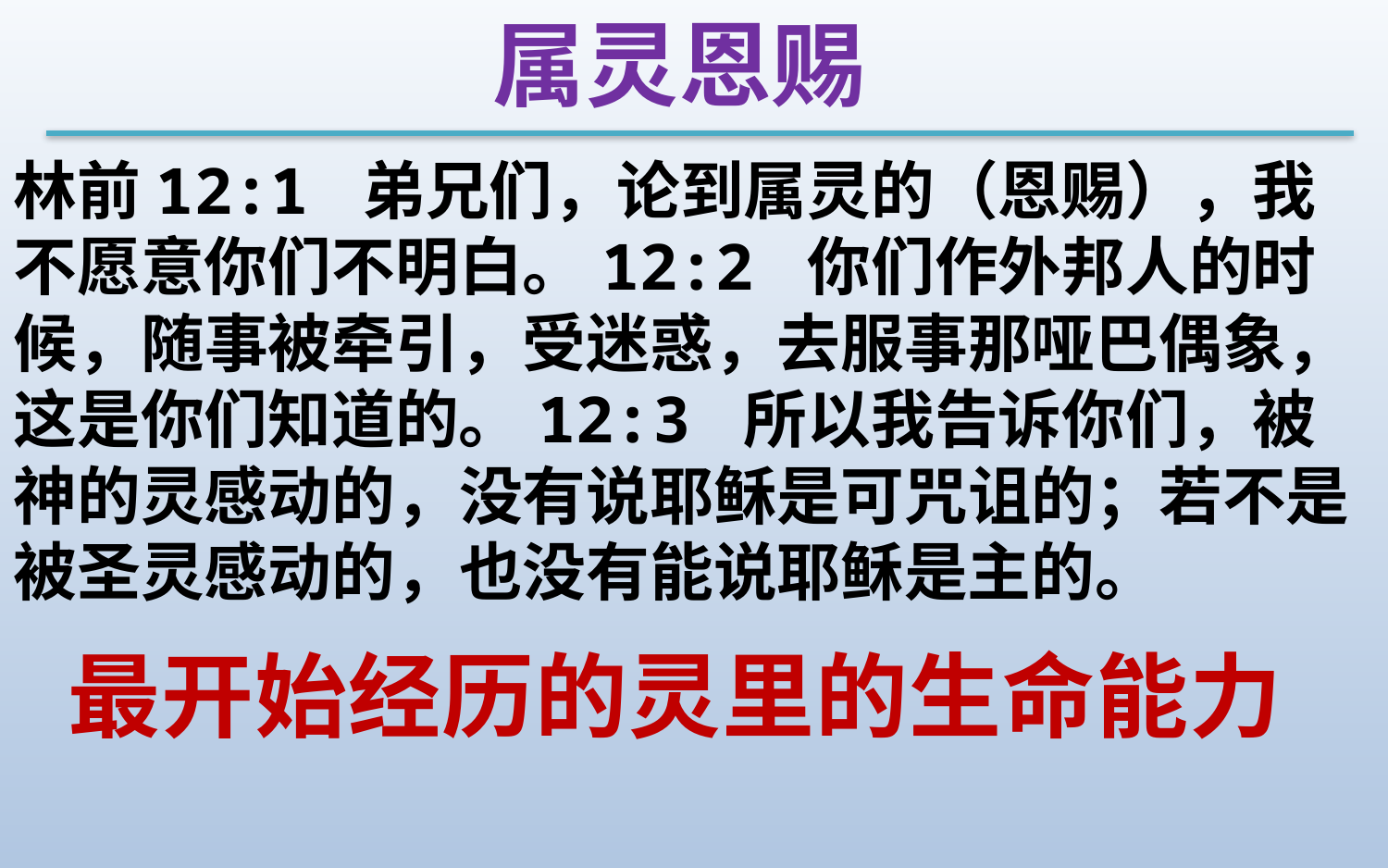

属灵恩赐
林前12:1 弟兄们，论到属灵的（恩赐），我不愿意你们不明白。12:2 你们作外邦人的时候，随事被牵引，受迷惑，去服事那哑巴偶象，这是你们知道的。12:3 所以我告诉你们，被神的灵感动的，没有说耶稣是可咒诅的；若不是被圣灵感动的，也没有能说耶稣是主的。
最开始经历的灵里的生命能力